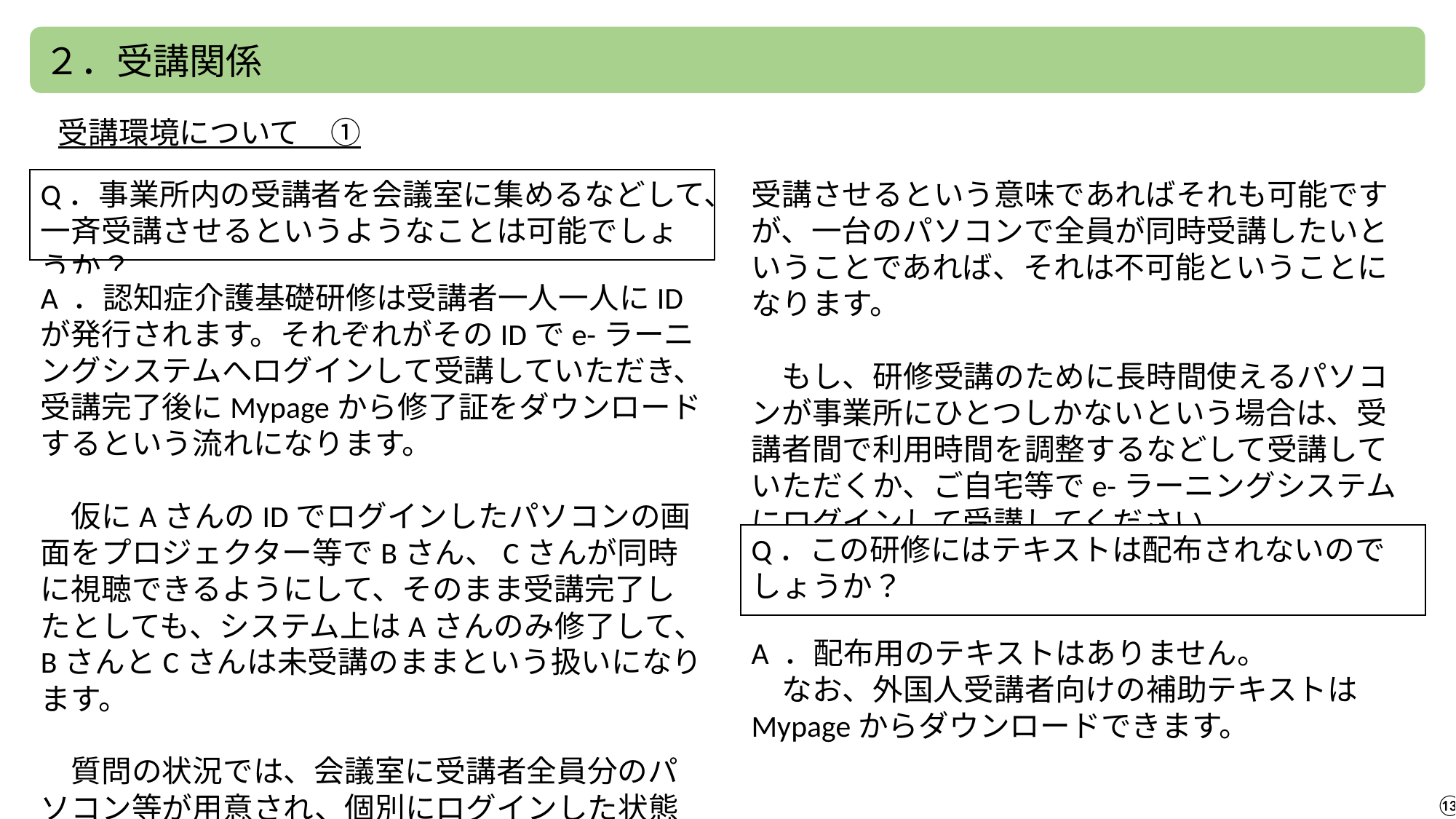

２．受講関係
受講環境について　①
Q．事業所内の受講者を会議室に集めるなどして、一斉受講させるというようなことは可能でしょうか？
受講させるという意味であればそれも可能ですが、一台のパソコンで全員が同時受講したいということであれば、それは不可能ということになります。

　もし、研修受講のために長時間使えるパソコンが事業所にひとつしかないという場合は、受講者間で利用時間を調整するなどして受講していただくか、ご自宅等でe-ラーニングシステムにログインして受講してください。
A ．認知症介護基礎研修は受講者一人一人にIDが発行されます。それぞれがそのIDでe-ラーニングシステムへログインして受講していただき、受講完了後にMypageから修了証をダウンロードするという流れになります。

　仮にAさんのIDでログインしたパソコンの画面をプロジェクター等でBさん、Cさんが同時に視聴できるようにして、そのまま受講完了したとしても、システム上はAさんのみ修了して、BさんとCさんは未受講のままという扱いになります。

　質問の状況では、会議室に受講者全員分のパソコン等が用意され、個別にログインした状態で一斉に
Q．この研修にはテキストは配布されないのでしょうか？
A ．配布用のテキストはありません。
　なお、外国人受講者向けの補助テキストはMypageからダウンロードできます。
⑬